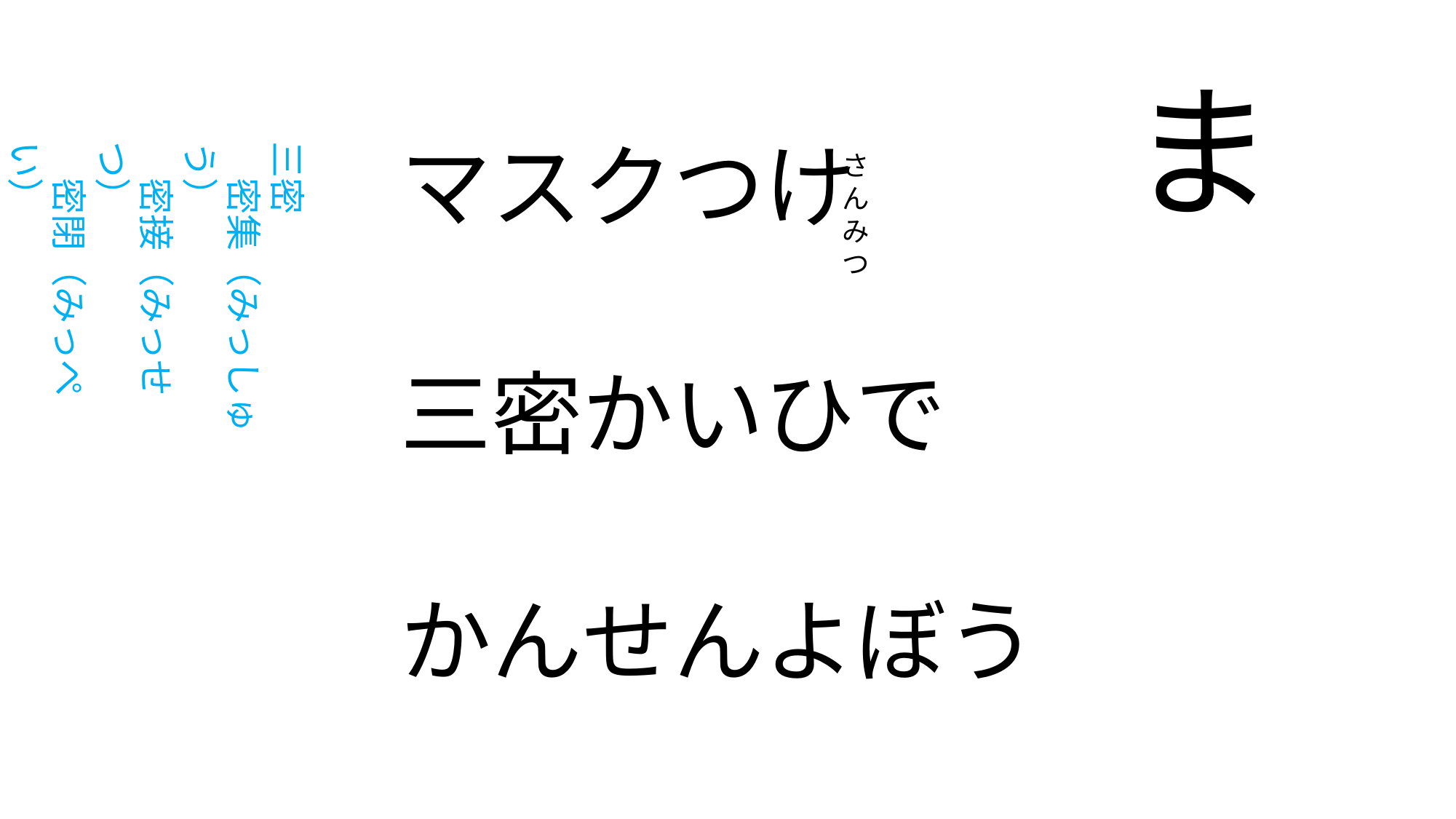

# ま
三密
　密集（みっしゅう）
　密接（みっせつ）
　密閉（みっぺい）

マスクつけ

三密かいひで

かんせんよぼう

さんみつ